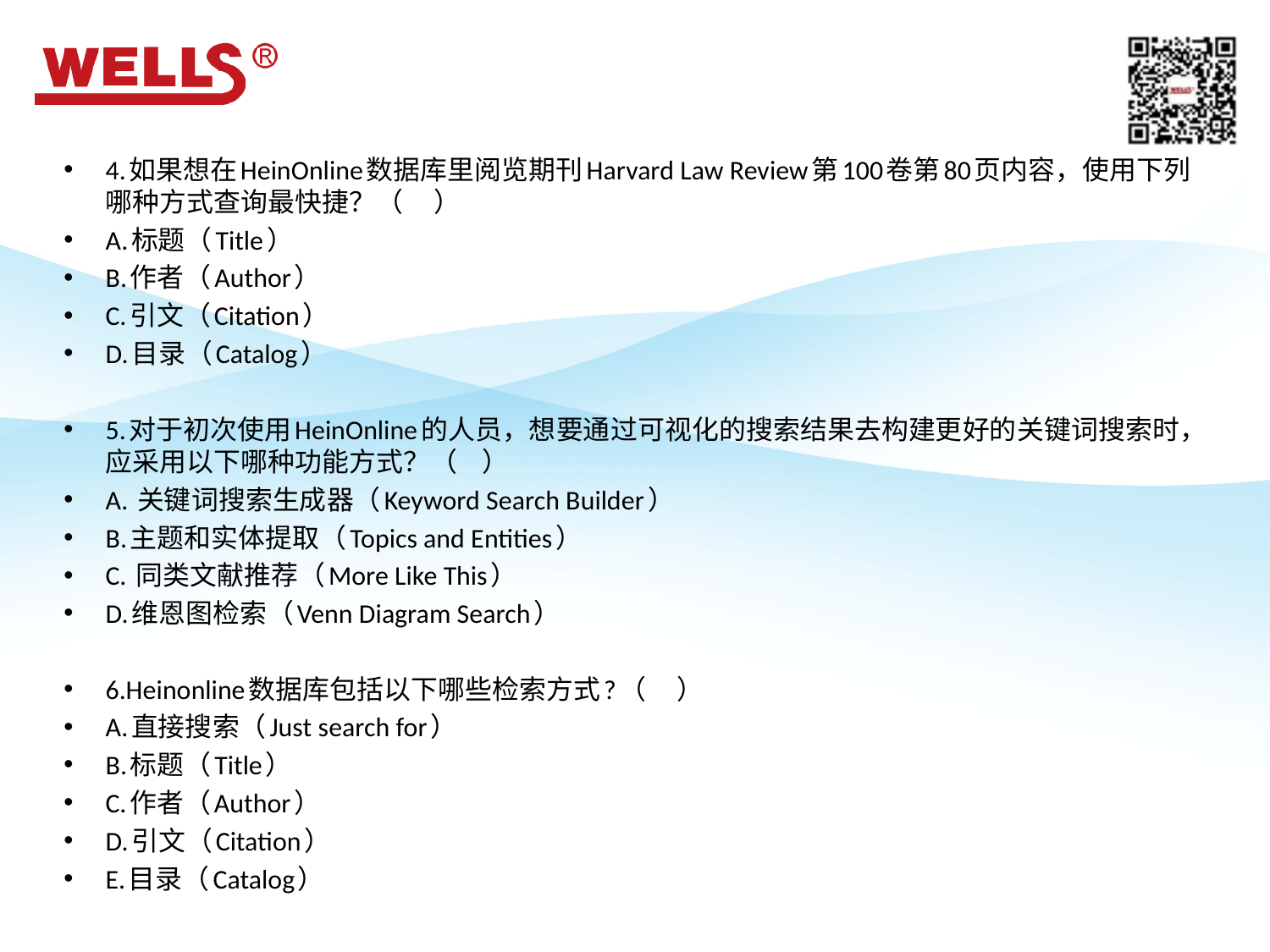

4.如果想在HeinOnline数据库里阅览期刊Harvard Law Review第100卷第80页内容，使用下列哪种方式查询最快捷？（     ）
A.标题（Title）
B.作者（Author）
C.引文（Citation）
D.目录（Catalog）

5.对于初次使用HeinOnline的人员，想要通过可视化的搜索结果去构建更好的关键词搜索时，应采用以下哪种功能方式？（    ）
A. 关键词搜索生成器（Keyword Search Builder）
B.主题和实体提取（Topics and Entities）
C. 同类文献推荐（More Like This）
D.维恩图检索（Venn Diagram Search）

6.Heinonline数据库包括以下哪些检索方式?（     ）
A.直接搜索（Just search for）
B.标题（Title）
C.作者（Author）
D.引文（Citation）
E.目录（Catalog）